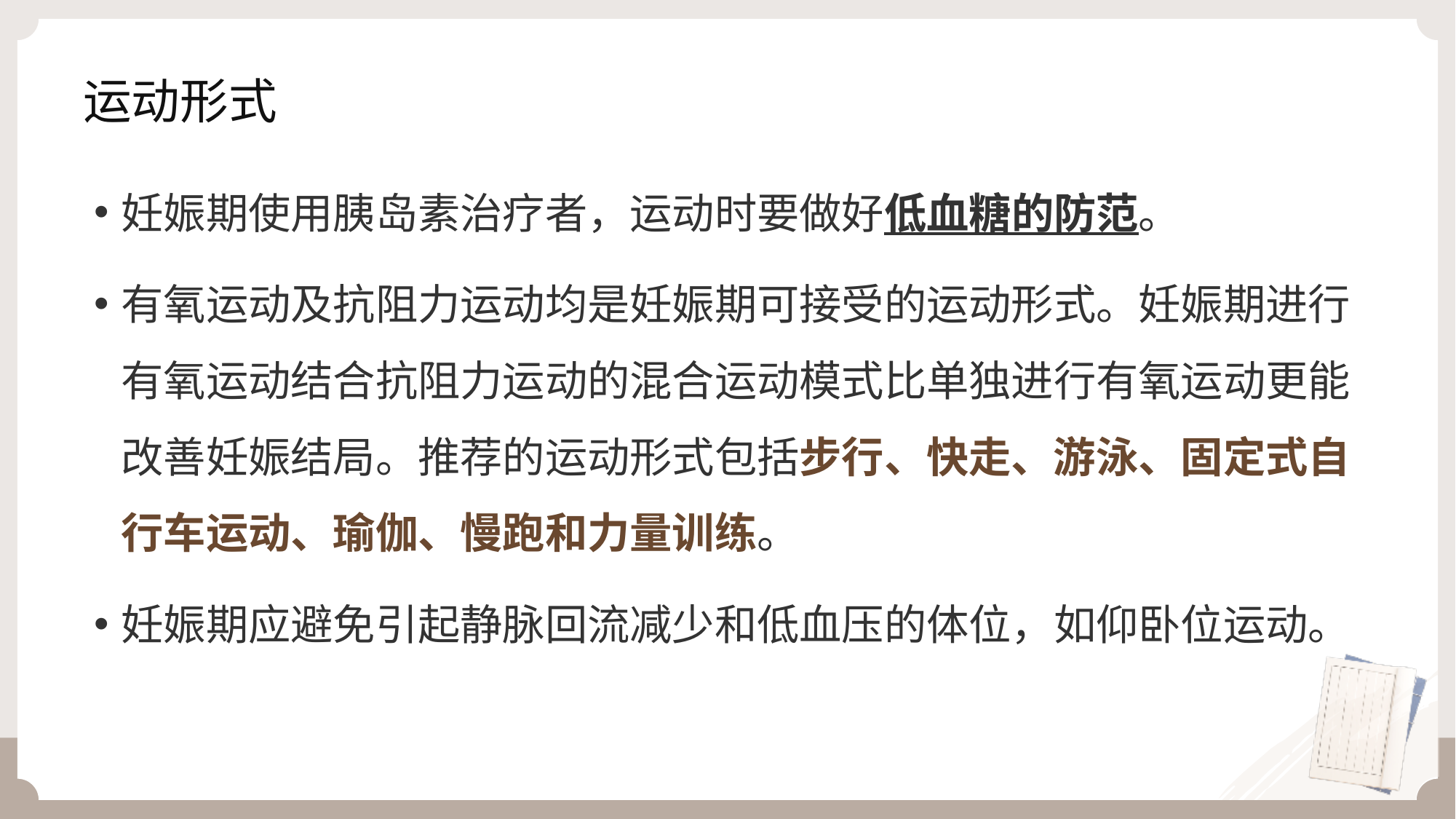

# 运动形式
妊娠期使用胰岛素治疗者，运动时要做好低血糖的防范。
有氧运动及抗阻力运动均是妊娠期可接受的运动形式。妊娠期进行有氧运动结合抗阻力运动的混合运动模式比单独进行有氧运动更能改善妊娠结局。推荐的运动形式包括步行、快走、游泳、固定式自行车运动、瑜伽、慢跑和力量训练。
妊娠期应避免引起静脉回流减少和低血压的体位，如仰卧位运动。